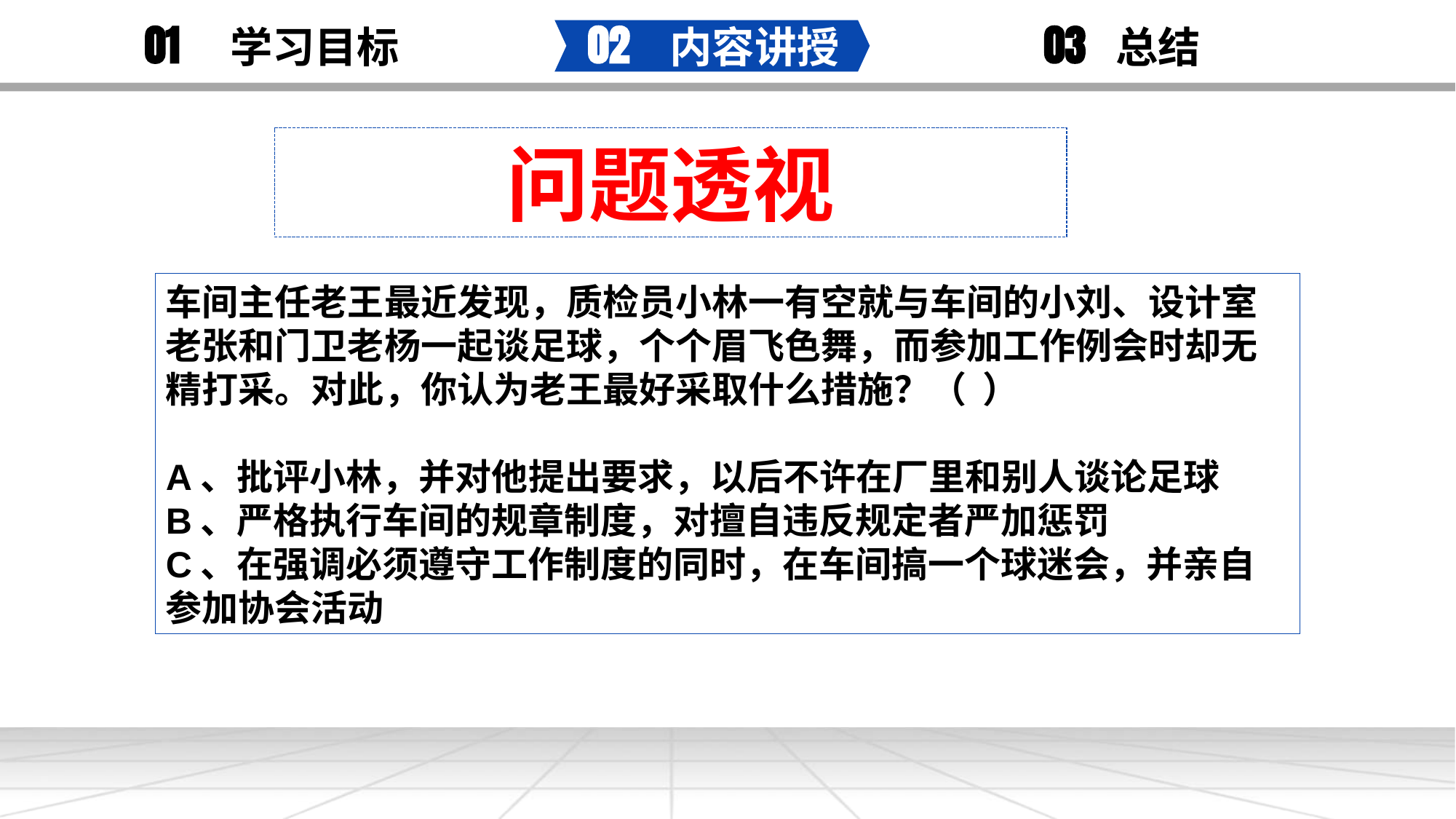

02   内容讲授
03  总结
01    学习目标

问题透视
车间主任老王最近发现，质检员小林一有空就与车间的小刘、设计室老张和门卫老杨一起谈足球，个个眉飞色舞，而参加工作例会时却无精打采。对此，你认为老王最好采取什么措施？（  ）

A、批评小林，并对他提出要求，以后不许在厂里和别人谈论足球
B、严格执行车间的规章制度，对擅自违反规定者严加惩罚
C、在强调必须遵守工作制度的同时，在车间搞一个球迷会，并亲自参加协会活动